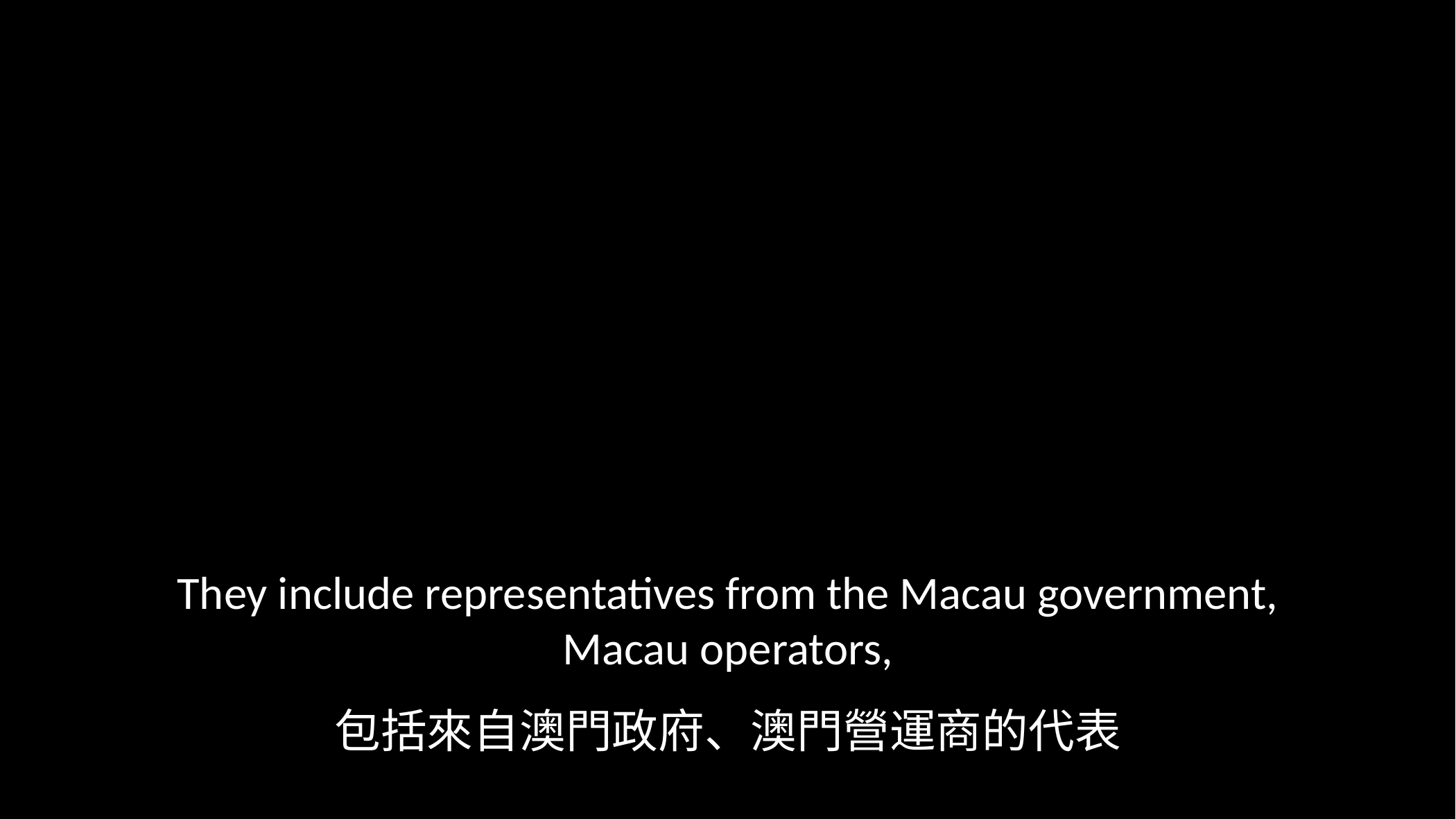

They include representatives from the Macau government, Macau operators,

包括來自澳門政府、澳門營運商的代表